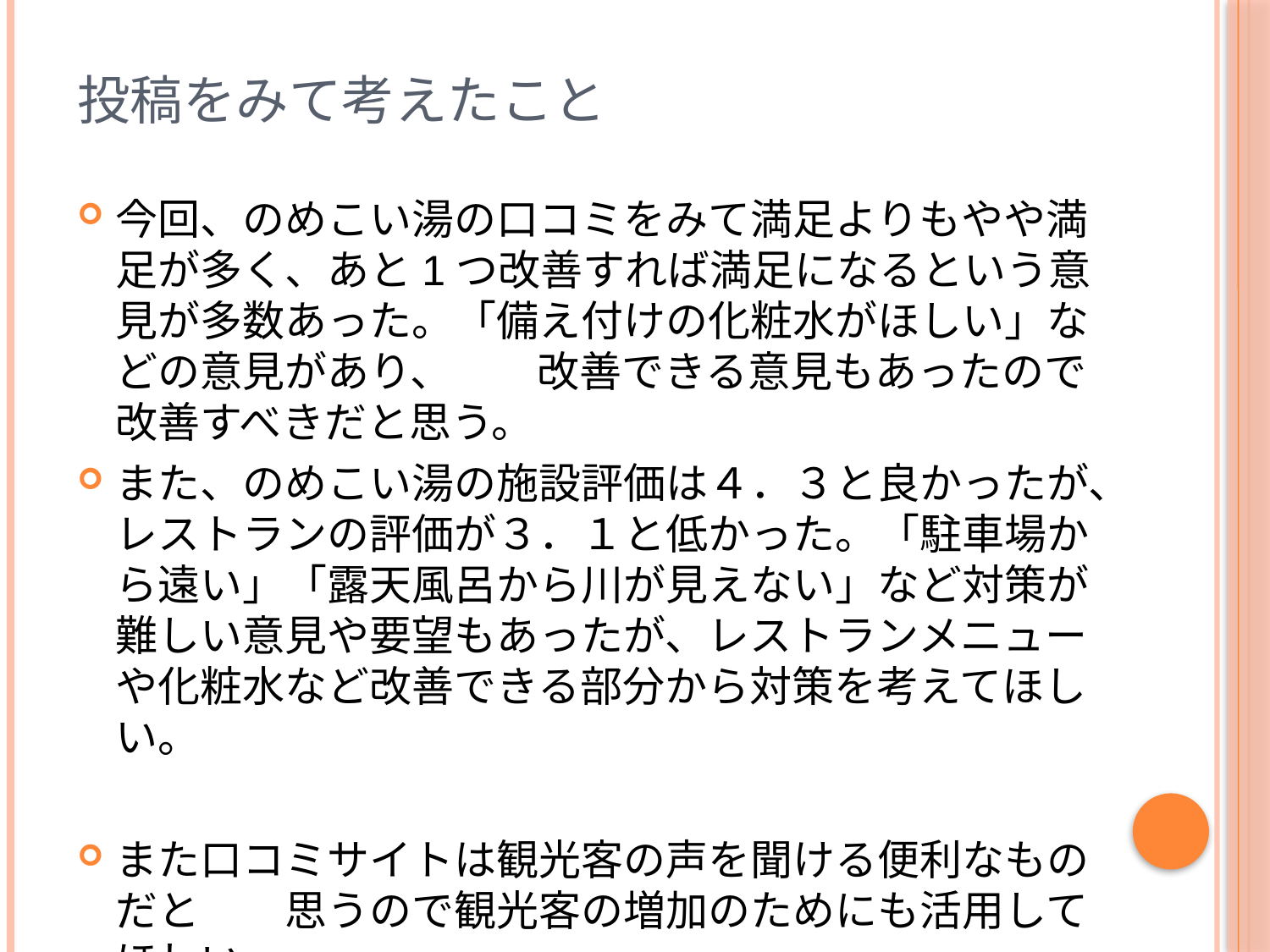

# 投稿をみて考えたこと
今回、のめこい湯の口コミをみて満足よりもやや満足が多く、あと1つ改善すれば満足になるという意見が多数あった。「備え付けの化粧水がほしい」などの意見があり、　　改善できる意見もあったので改善すべきだと思う。
また、のめこい湯の施設評価は４．３と良かったが、レストランの評価が３．１と低かった。「駐車場から遠い」「露天風呂から川が見えない」など対策が難しい意見や要望もあったが、レストランメニューや化粧水など改善できる部分から対策を考えてほしい。

また口コミサイトは観光客の声を聞ける便利なものだと　　思うので観光客の増加のためにも活用してほしい。